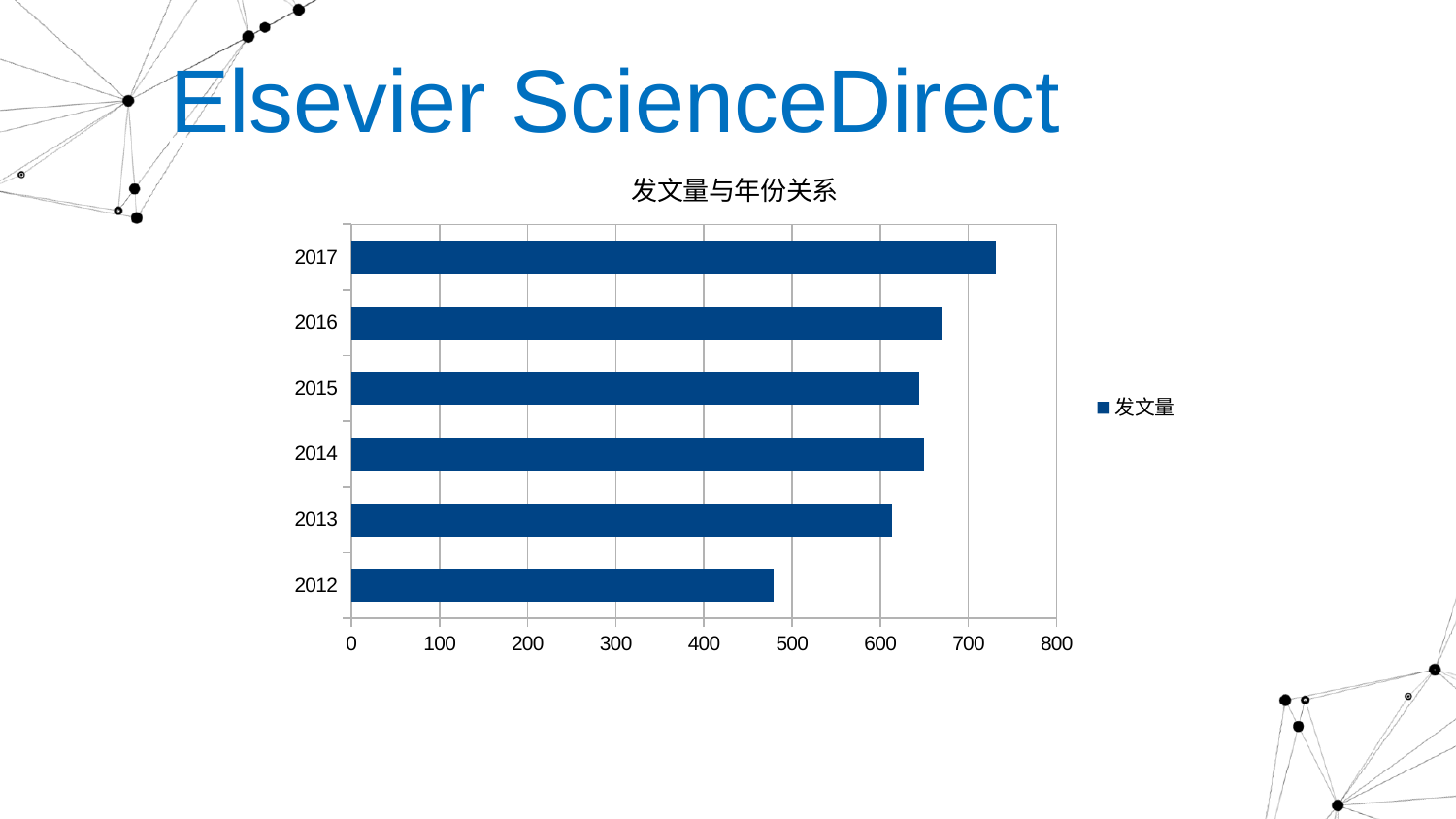

Elsevier ScienceDirect

### Chart: 发文量与年份关系

| Category | 发文量 |
|---|---|
| 2012 | 479.0 |
| 2013 | 614.0 |
| 2014 | 650.0 |
| 2015 | 644.0 |
| 2016 | 670.0 |
| 2017 | 731.0 |